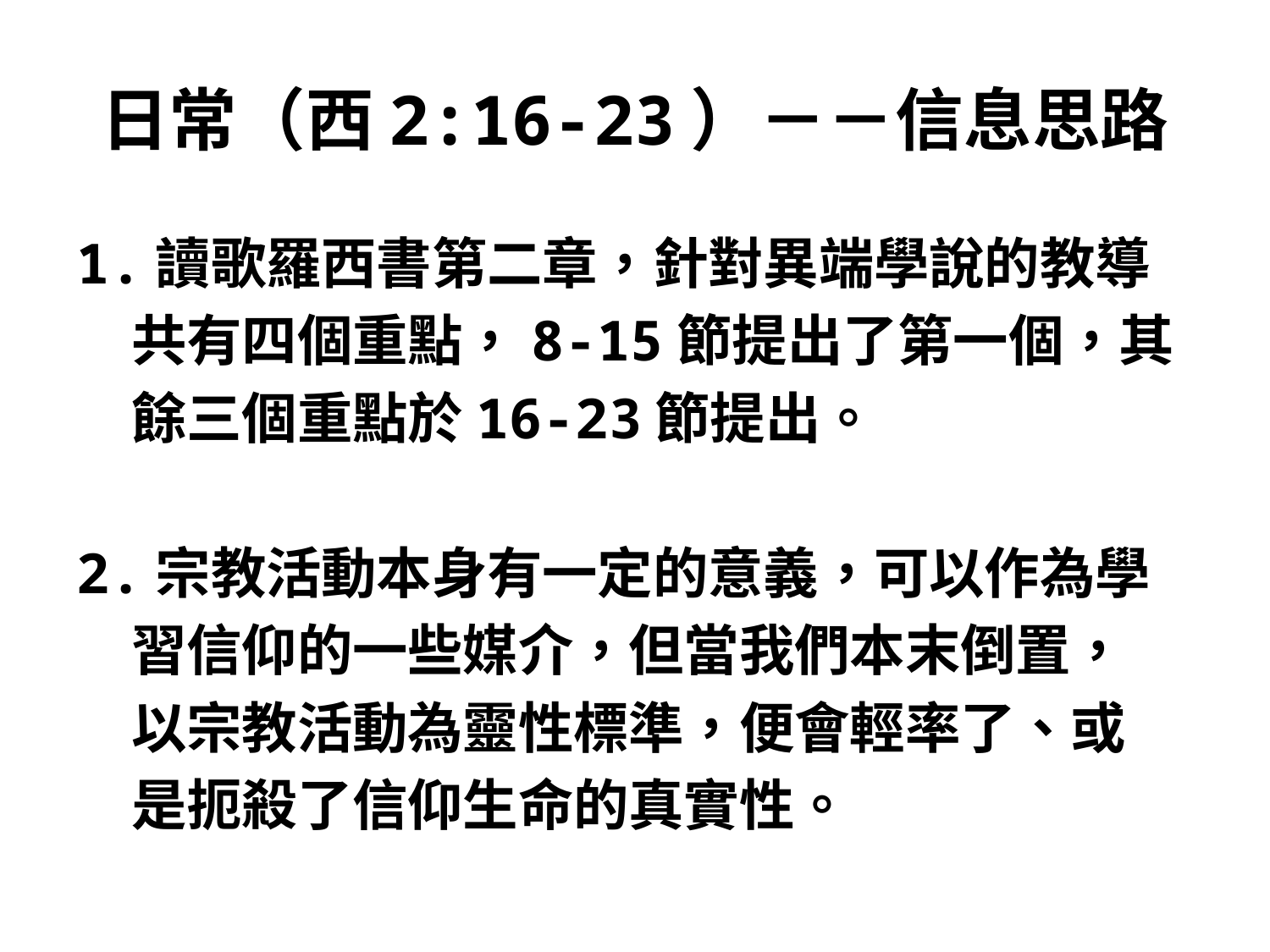

# 日常（西2:16-23）－－信息思路
1.讀歌羅西書第二章，針對異端學說的教導
　共有四個重點，8-15節提出了第一個，其
　餘三個重點於16-23節提出。

2.宗教活動本身有一定的意義，可以作為學
　習信仰的一些媒介，但當我們本末倒置，
　以宗教活動為靈性標準，便會輕率了、或
　是扼殺了信仰生命的真實性。